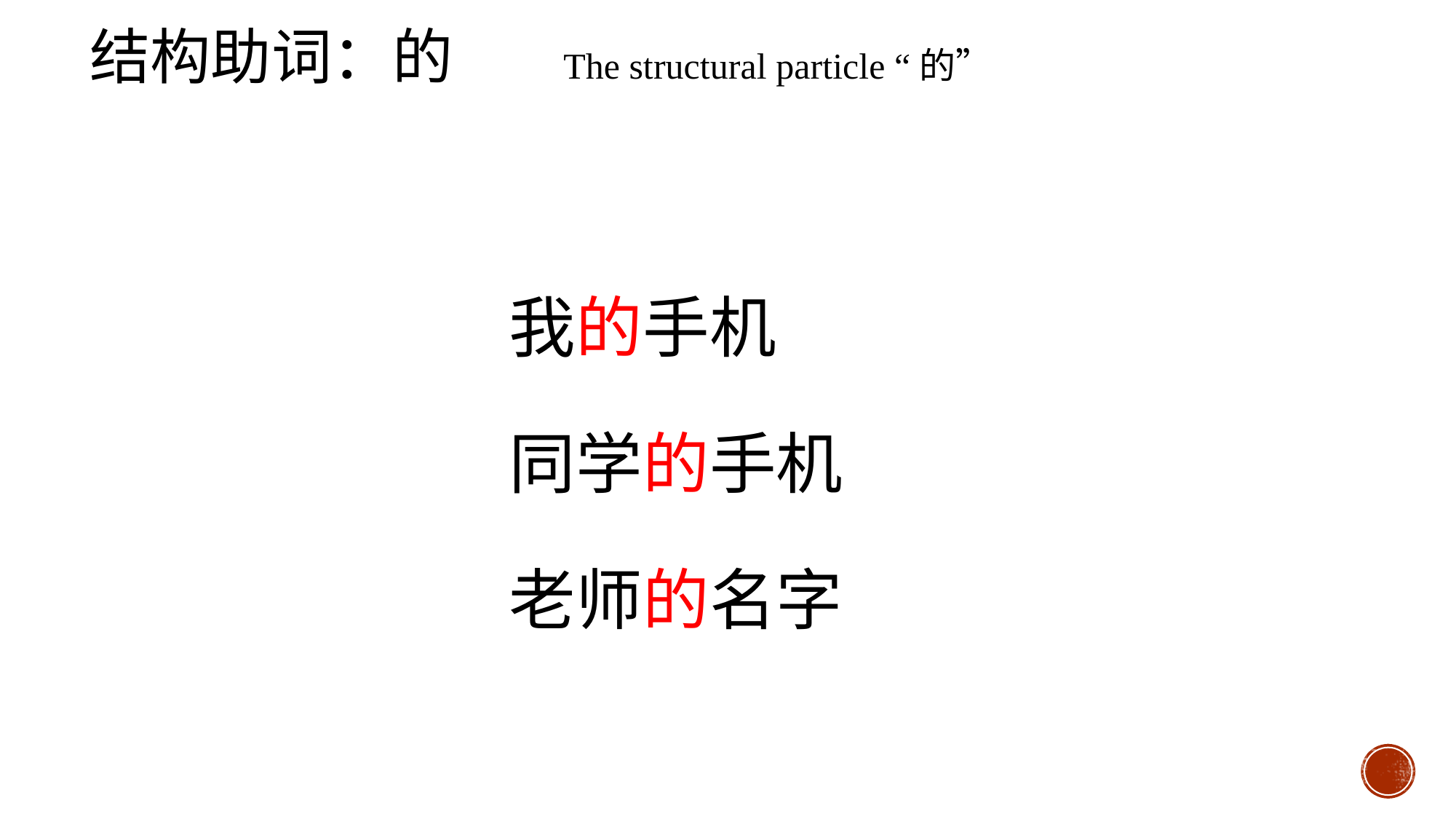

结构助词：的       The structural particle “的”
我的手机
同学的手机
老师的名字